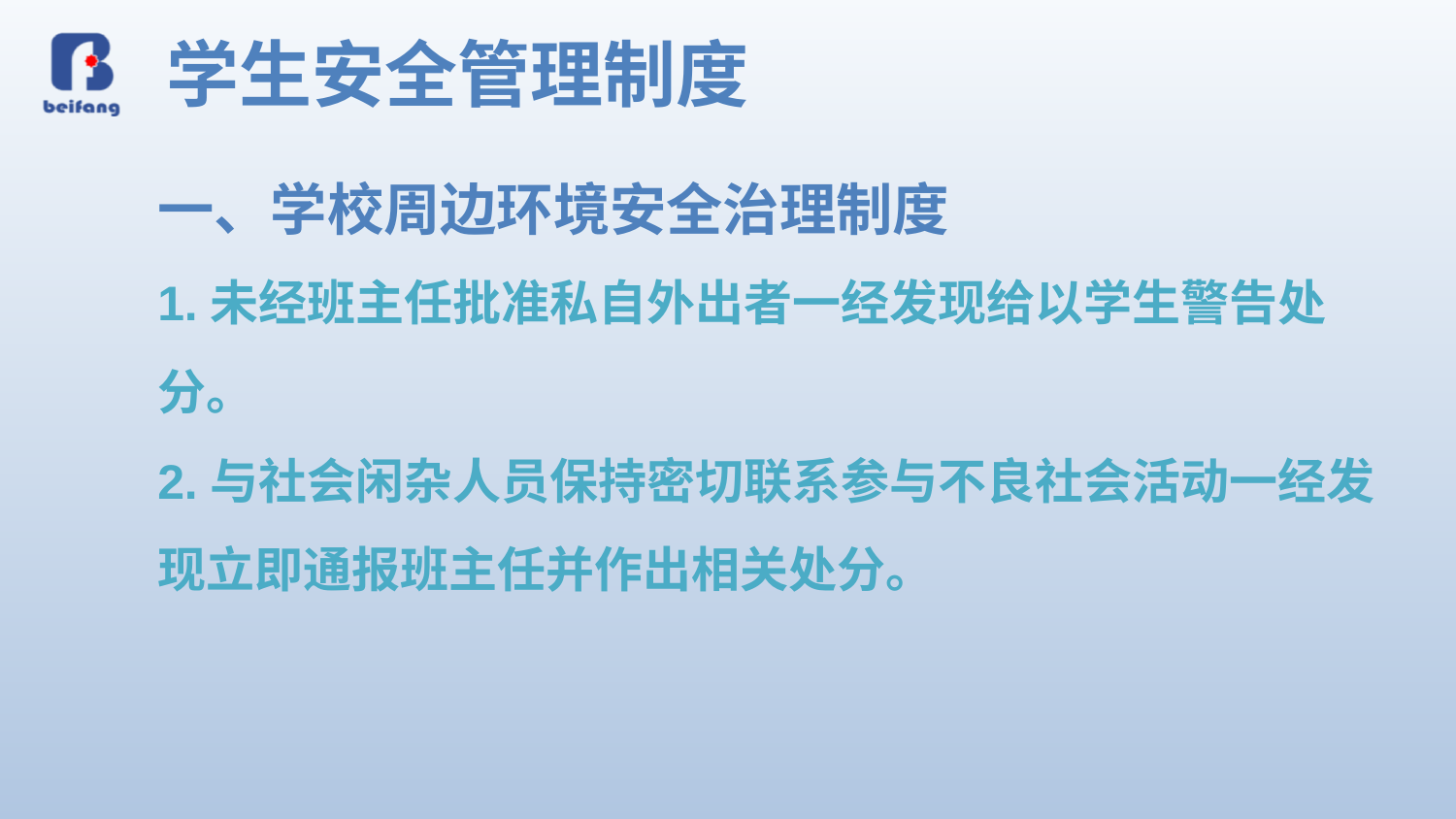

学生安全管理制度
一、学校周边环境安全治理制度
1.未经班主任批准私自外出者一经发现给以学生警告处分。
2.与社会闲杂人员保持密切联系参与不良社会活动一经发现立即通报班主任并作出相关处分。